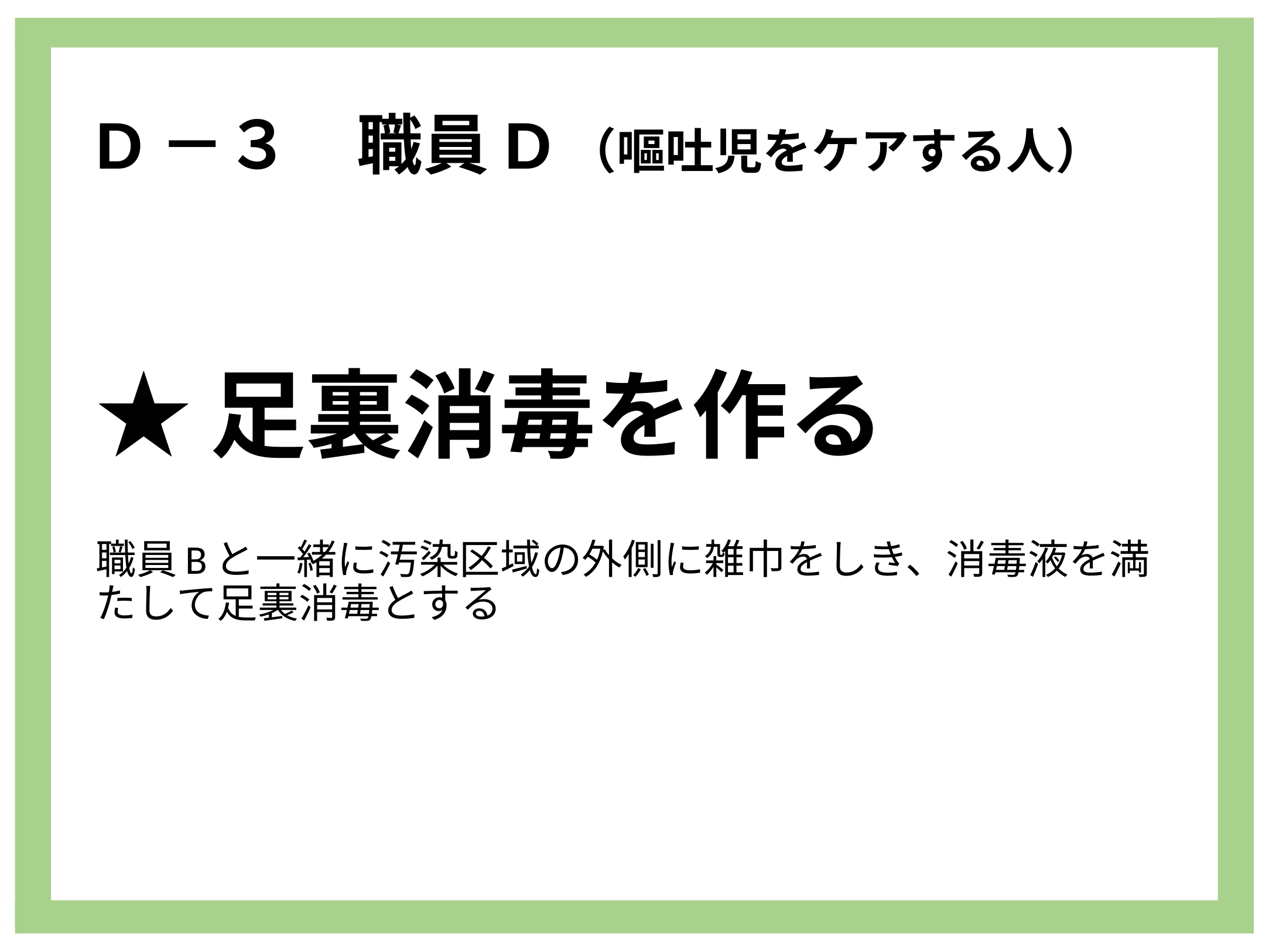

# D－３　職員D（嘔吐児をケアする人）
★足裏消毒を作る

職員Bと一緒に汚染区域の外側に雑巾をしき、消毒液を満たして足裏消毒とする